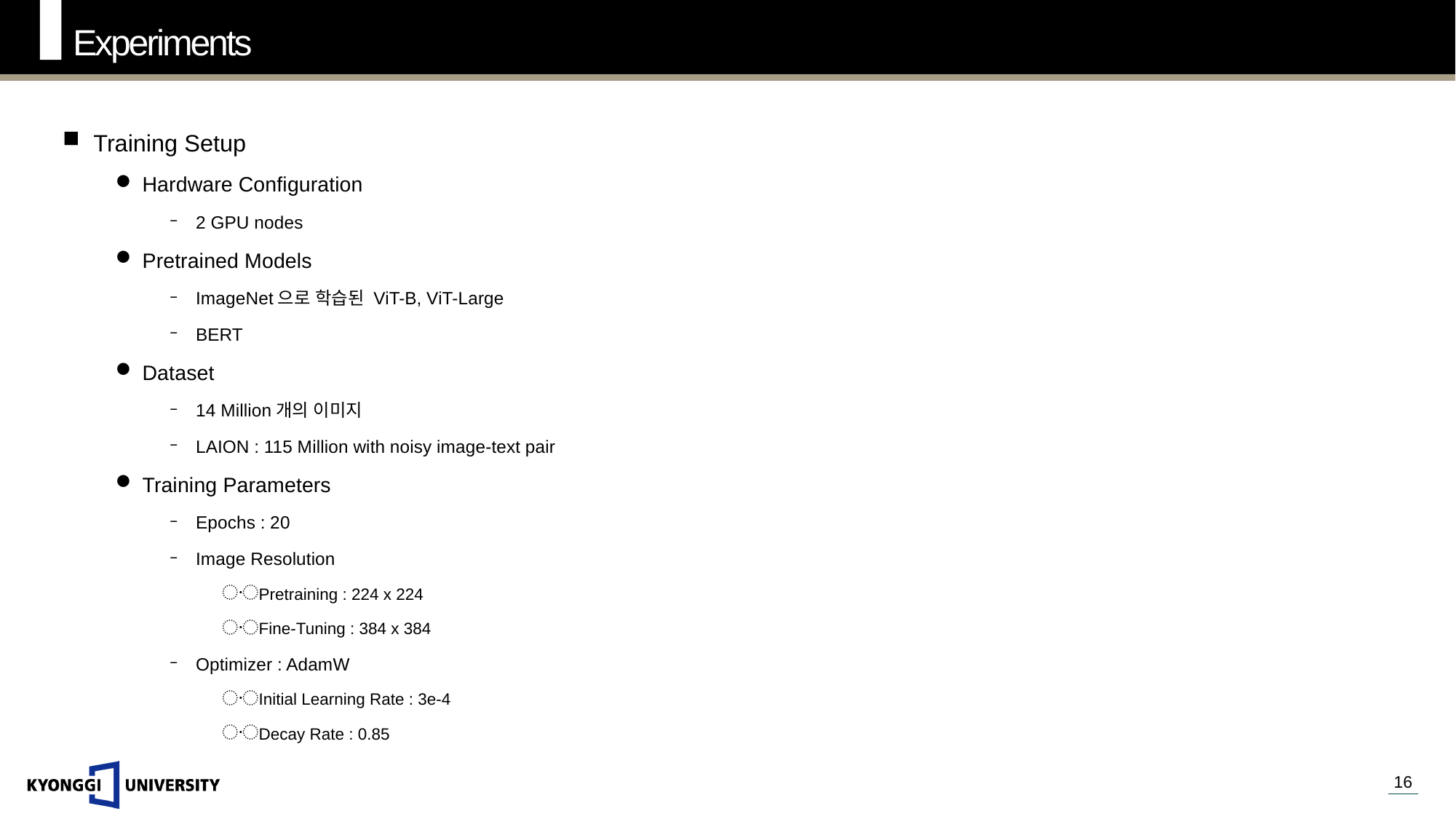

Experiments
Training Setup
Hardware Configuration
2 GPU nodes
Pretrained Models
ImageNet으로 학습된 ViT-B, ViT-Large
BERT
Dataset
14 Million개의 이미지
LAION : 115 Million with noisy image-text pair
Training Parameters
Epochs : 20
Image Resolution
Pretraining : 224 x 224
Fine-Tuning : 384 x 384
Optimizer : AdamW
Initial Learning Rate : 3e-4
Decay Rate : 0.85